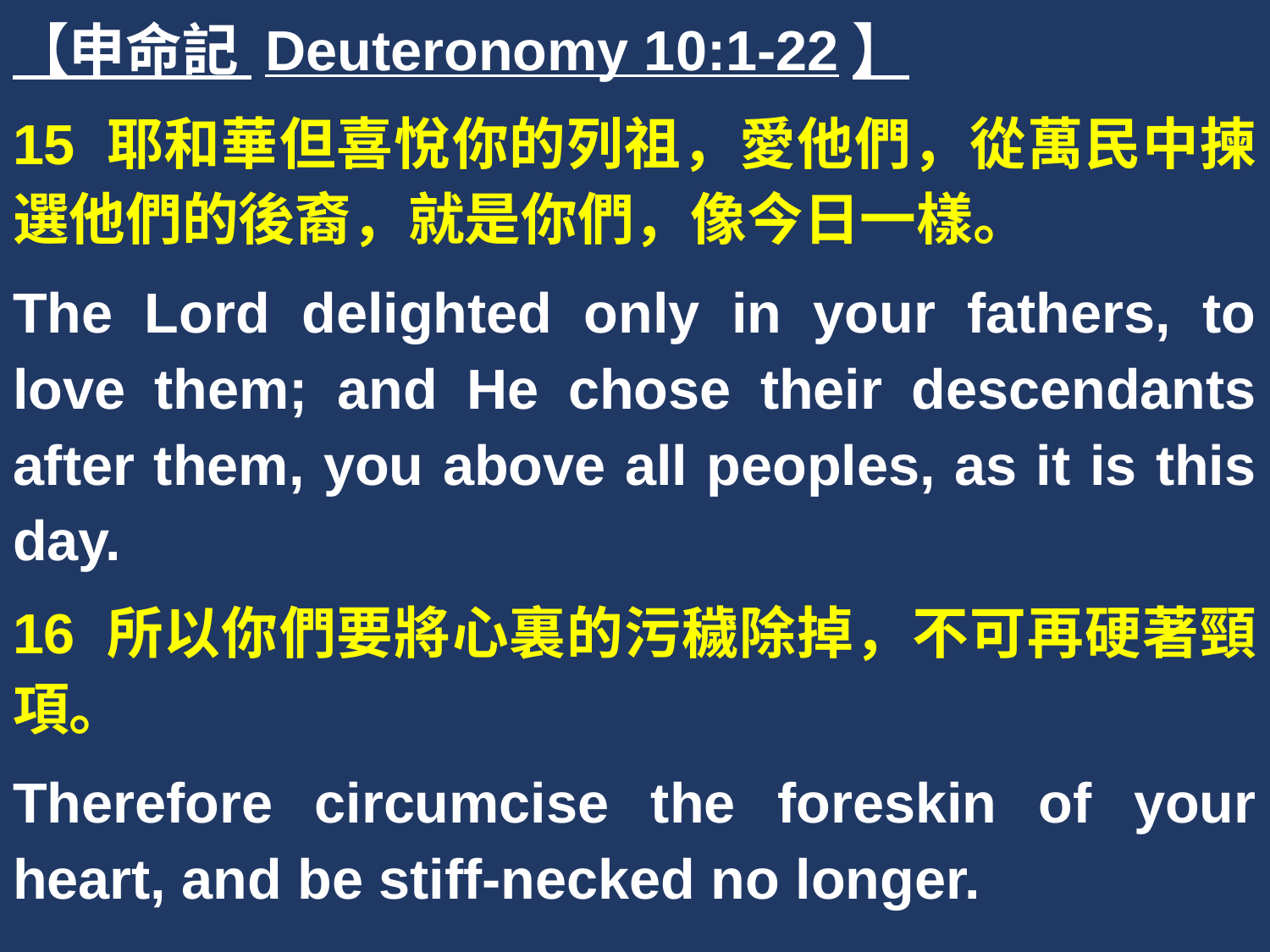

【申命記 Deuteronomy 10:1-22】
15 耶和華但喜悅你的列祖，愛他們，從萬民中揀選他們的後裔，就是你們，像今日一樣。
The Lord delighted only in your fathers, to love them; and He chose their descendants after them, you above all peoples, as it is this day.
16 所以你們要將心裏的污穢除掉，不可再硬著頸項。
Therefore circumcise the foreskin of your heart, and be stiff-necked no longer.